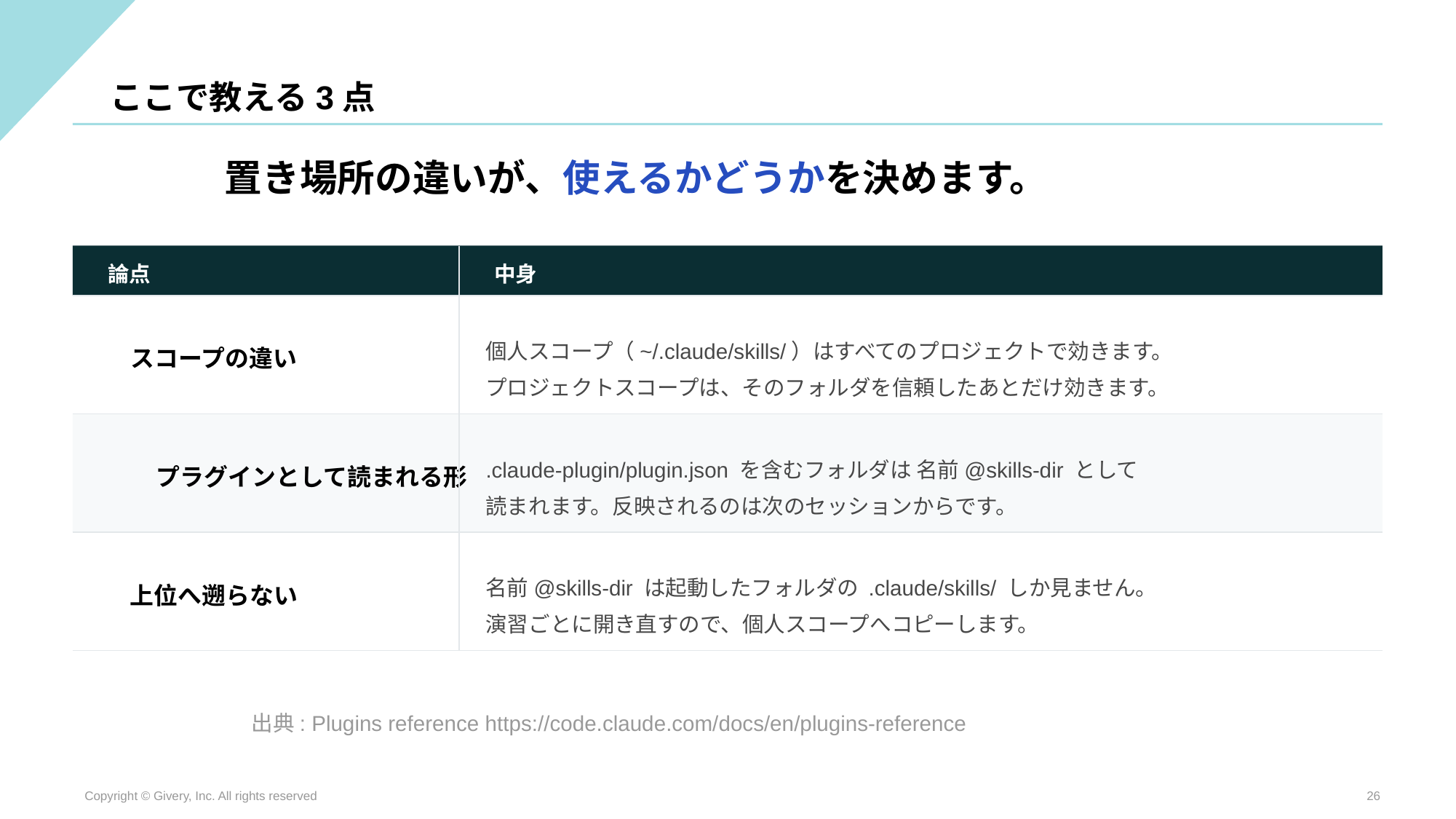

ここで教える3点

置き場所の違いが、使えるかどうかを決めます。

論点
中身

個人スコープ（~/.claude/skills/）はすべてのプロジェクトで効きます。
プロジェクトスコープは、そのフォルダを信頼したあとだけ効きます。
スコープの違い

.claude-plugin/plugin.json を含むフォルダは 名前@skills-dir として
読まれます。反映されるのは次のセッションからです。
プラグインとして読まれる形

名前@skills-dir は起動したフォルダの .claude/skills/ しか見ません。
演習ごとに開き直すので、個人スコープへコピーします。
上位へ遡らない

出典: Plugins reference https://code.claude.com/docs/en/plugins-reference
Copyright © Givery, Inc. All rights reserved
26